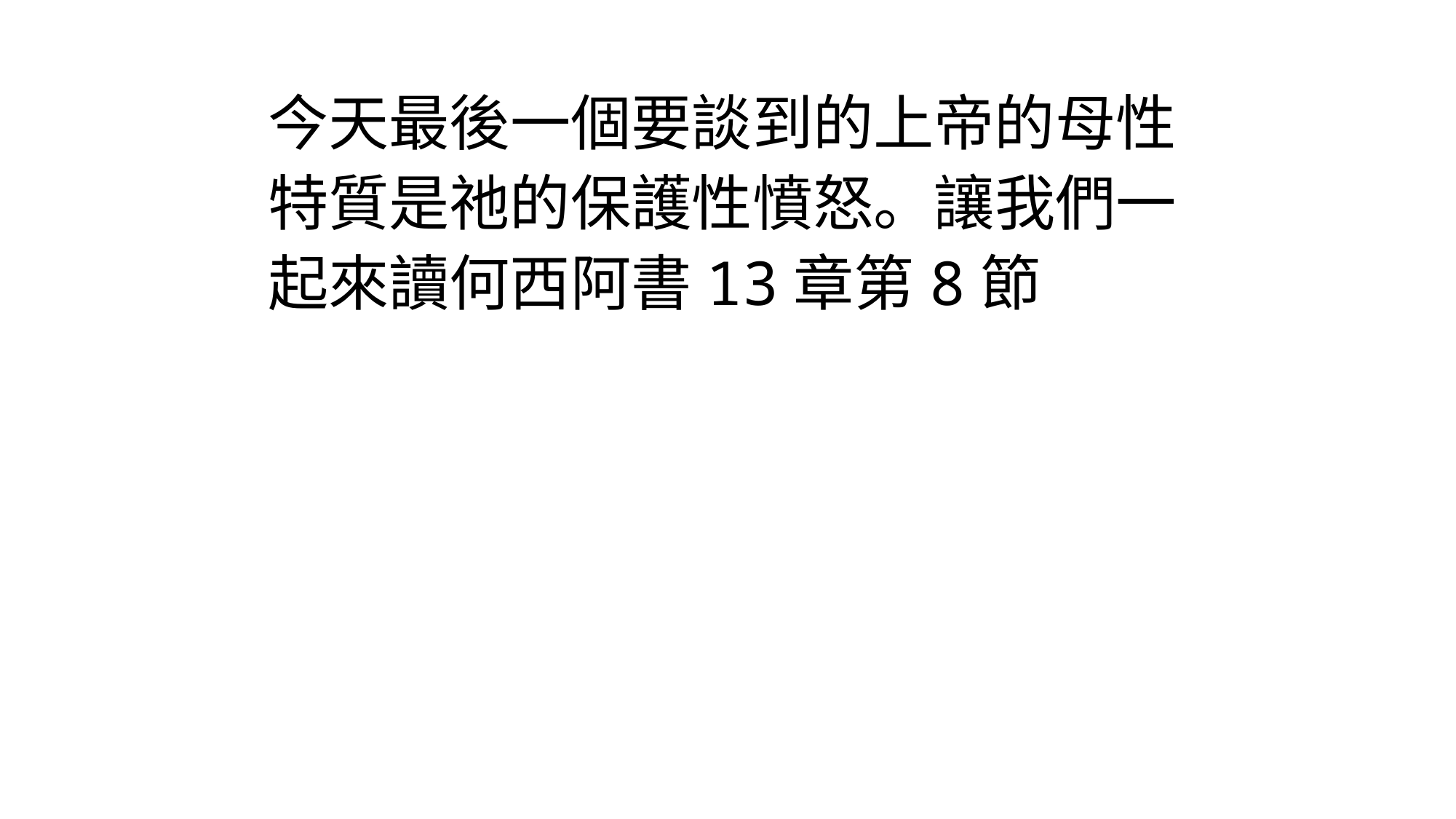

今天最後一個要談到的上帝的母性特質是祂的保護性憤怒。讓我們一起來讀何西阿書13章第8節